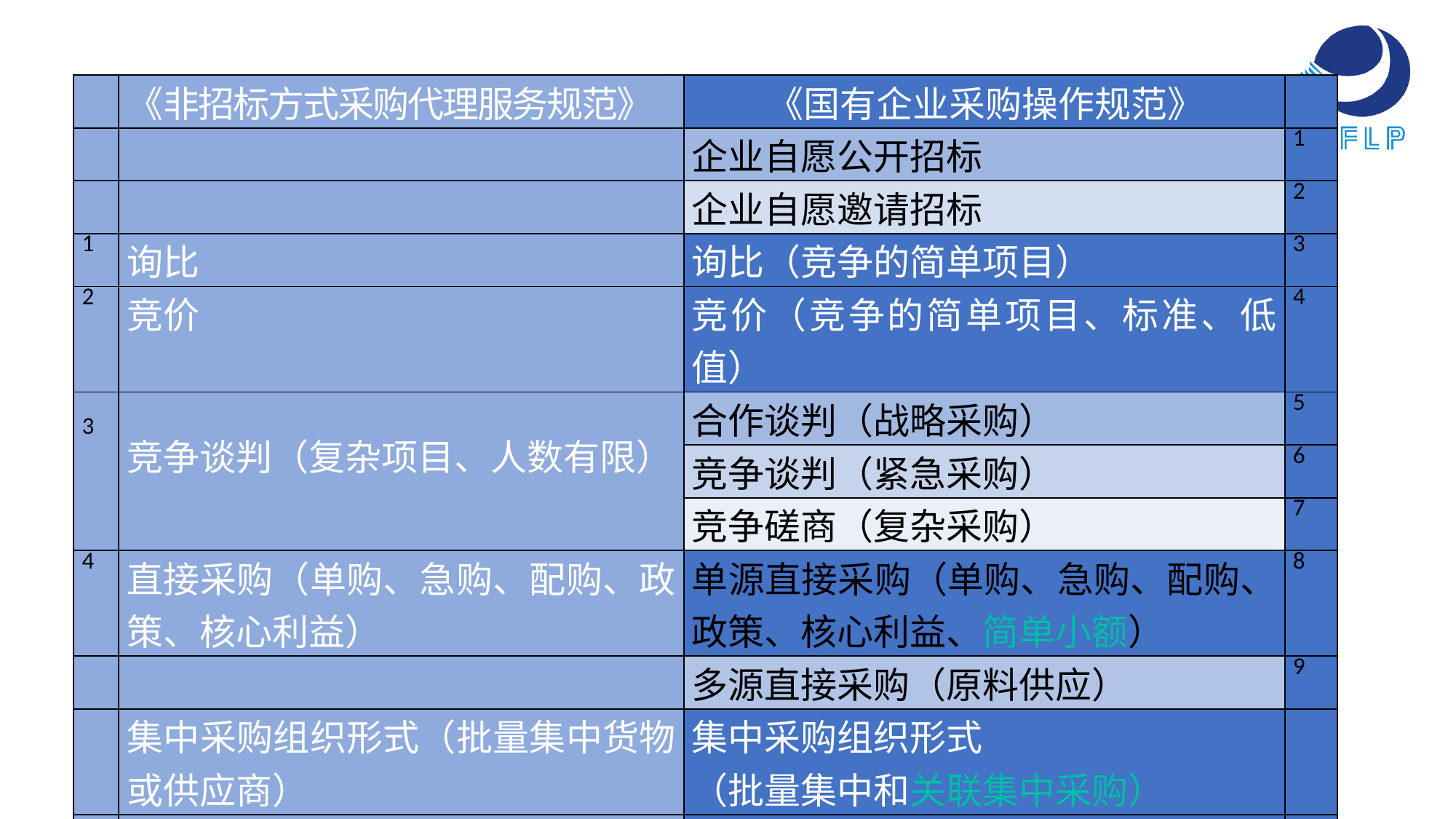

|  | 《非招标方式采购代理服务规范》 | 《国有企业采购操作规范》 |  |
| --- | --- | --- | --- |
|  |  | 企业自愿公开招标 | 1 |
|  |  | 企业自愿邀请招标 | 2 |
| 1 | 询比 | 询比（竞争的简单项目） | 3 |
| 2 | 竞价 | 竞价（竞争的简单项目、标准、低值） | 4 |
| 3 | 竞争谈判（复杂项目、人数有限） | 合作谈判（战略采购） | 5 |
|  |  | 竞争谈判（紧急采购） | 6 |
|  |  | 竞争磋商（复杂采购） | 7 |
| 4 | 直接采购（单购、急购、配购、政策、核心利益） | 单源直接采购（单购、急购、配购、政策、核心利益、简单小额） | 8 |
|  |  | 多源直接采购（原料供应） | 9 |
|  | 集中采购组织形式（批量集中货物或供应商） | 集中采购组织形式 （批量集中和关联集中采购） |  |
|  | 框架协议组织形式（封闭式、第二阶段竞争） | 框架协议组织形式（封闭式、开放式）第二阶段竞争或不竞争 |  |